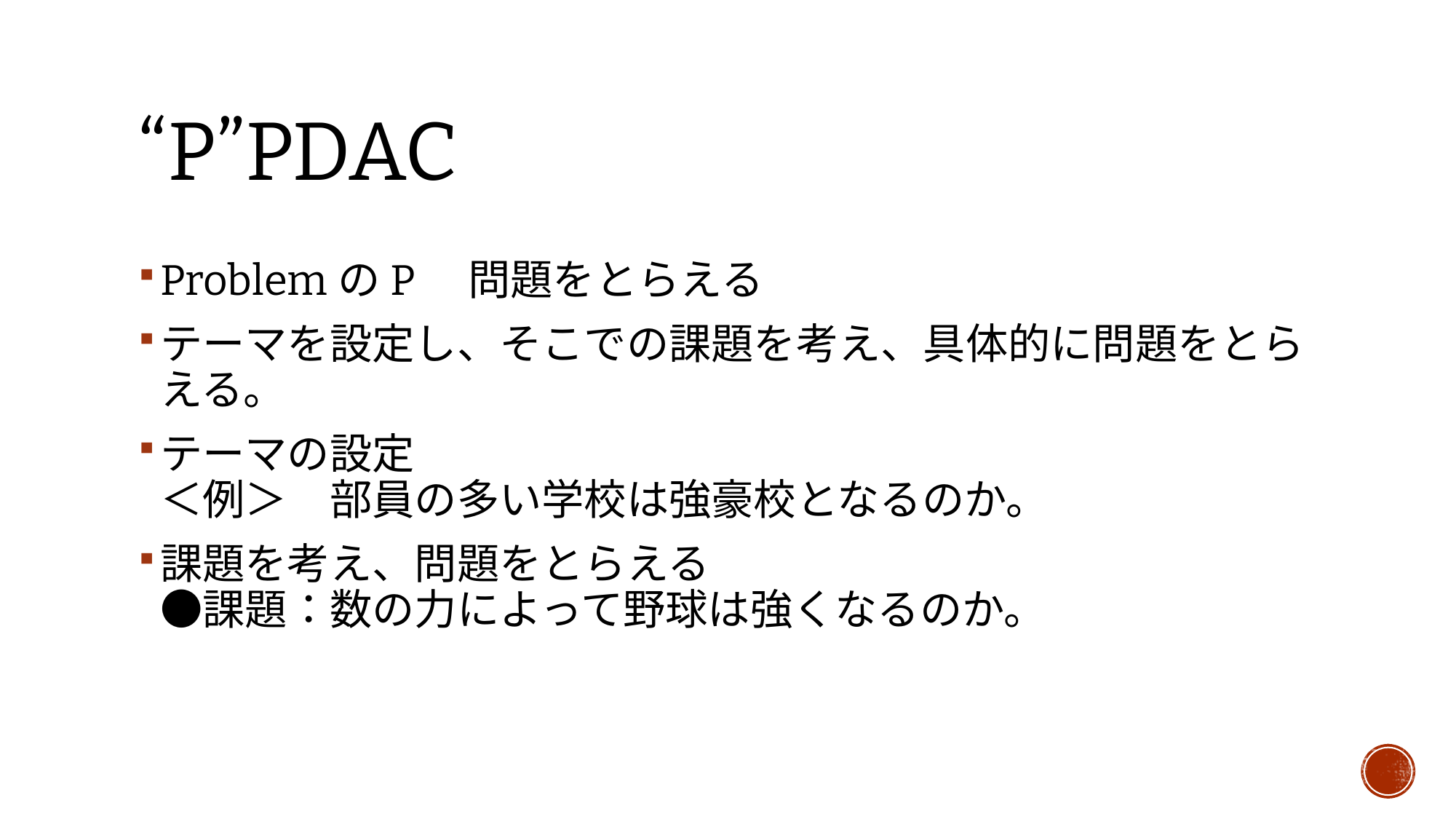

# “P”PDAC
ProblemのP　問題をとらえる
テーマを設定し、そこでの課題を考え、具体的に問題をとらえる。
テーマの設定　
＜例＞　部員の多い学校は強豪校となるのか。
課題を考え、問題をとらえる
●課題：数の力によって野球は強くなるのか。